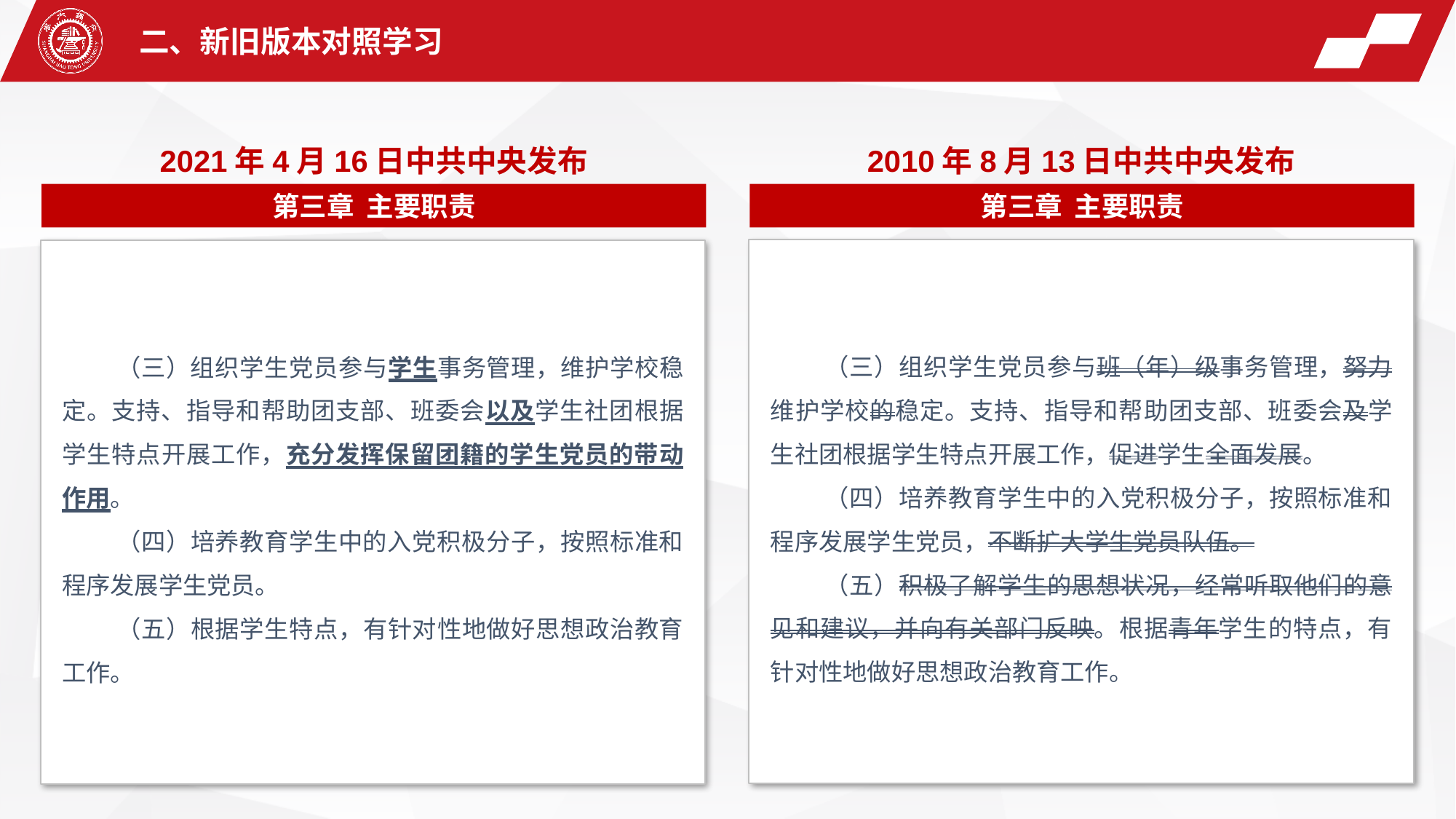

二、新旧版本对照学习
2021年4月16日中共中央发布
2010年8月13日中共中央发布
第三章  主要职责
第三章  主要职责
（三）组织学生党员参与班（年）级事务管理，努力维护学校的稳定。支持、指导和帮助团支部、班委会及学生社团根据学生特点开展工作，促进学生全面发展。
（四）培养教育学生中的入党积极分子，按照标准和程序发展学生党员，不断扩大学生党员队伍。
（五）积极了解学生的思想状况，经常听取他们的意见和建议，并向有关部门反映。根据青年学生的特点，有针对性地做好思想政治教育工作。
（三）组织学生党员参与学生事务管理，维护学校稳定。支持、指导和帮助团支部、班委会以及学生社团根据学生特点开展工作，充分发挥保留团籍的学生党员的带动作用。
（四）培养教育学生中的入党积极分子，按照标准和程序发展学生党员。
（五）根据学生特点，有针对性地做好思想政治教育工作。